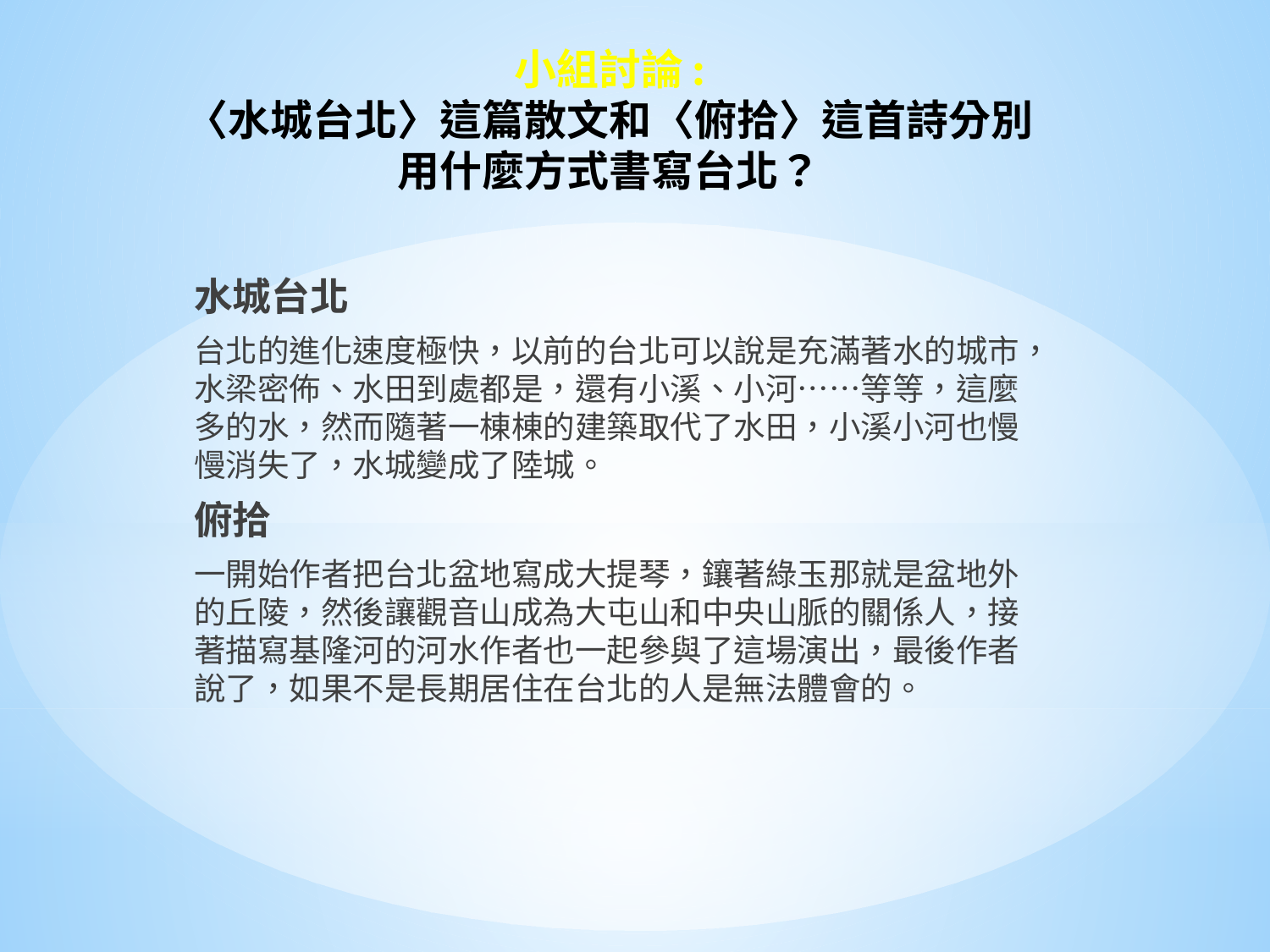

# 小組討論: 〈水城台北〉這篇散文和〈俯拾〉這首詩分別用什麼方式書寫台北？
水城台北
台北的進化速度極快，以前的台北可以說是充滿著水的城市，水梁密佈、水田到處都是，還有小溪、小河……等等，這麼多的水，然而隨著一棟棟的建築取代了水田，小溪小河也慢慢消失了，水城變成了陸城。
俯拾
一開始作者把台北盆地寫成大提琴，鑲著綠玉那就是盆地外的丘陵，然後讓觀音山成為大屯山和中央山脈的關係人，接著描寫基隆河的河水作者也一起參與了這場演出，最後作者說了，如果不是長期居住在台北的人是無法體會的。